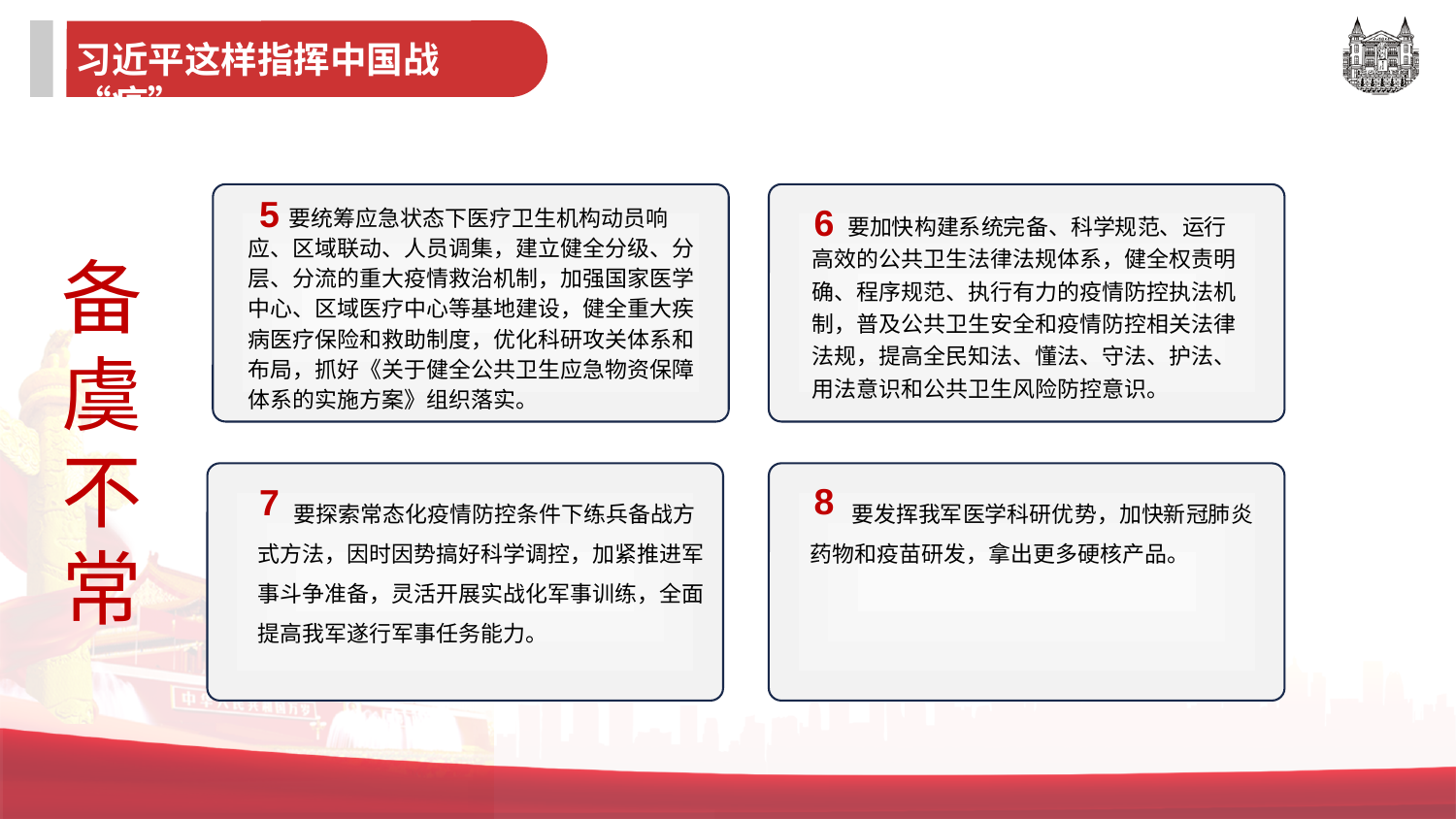

习近平这样指挥中国战“疫”

5
       要统筹应急状态下医疗卫生机构动员响应、区域联动、人员调集，建立健全分级、分层、分流的重大疫情救治机制，加强国家医学中心、区域医疗中心等基地建设，健全重大疾病医疗保险和救助制度，优化科研攻关体系和布局，抓好《关于健全公共卫生应急物资保障体系的实施方案》组织落实。
6
      要加快构建系统完备、科学规范、运行高效的公共卫生法律法规体系，健全权责明确、程序规范、执行有力的疫情防控执法机制，普及公共卫生安全和疫情防控相关法律法规，提高全民知法、懂法、守法、护法、用法意识和公共卫生风险防控意识。
备虞不常

8
7
      要探索常态化疫情防控条件下练兵备战方式方法，因时因势搞好科学调控，加紧推进军事斗争准备，灵活开展实战化军事训练，全面提高我军遂行军事任务能力。
       要发挥我军医学科研优势，加快新冠肺炎药物和疫苗研发，拿出更多硬核产品。